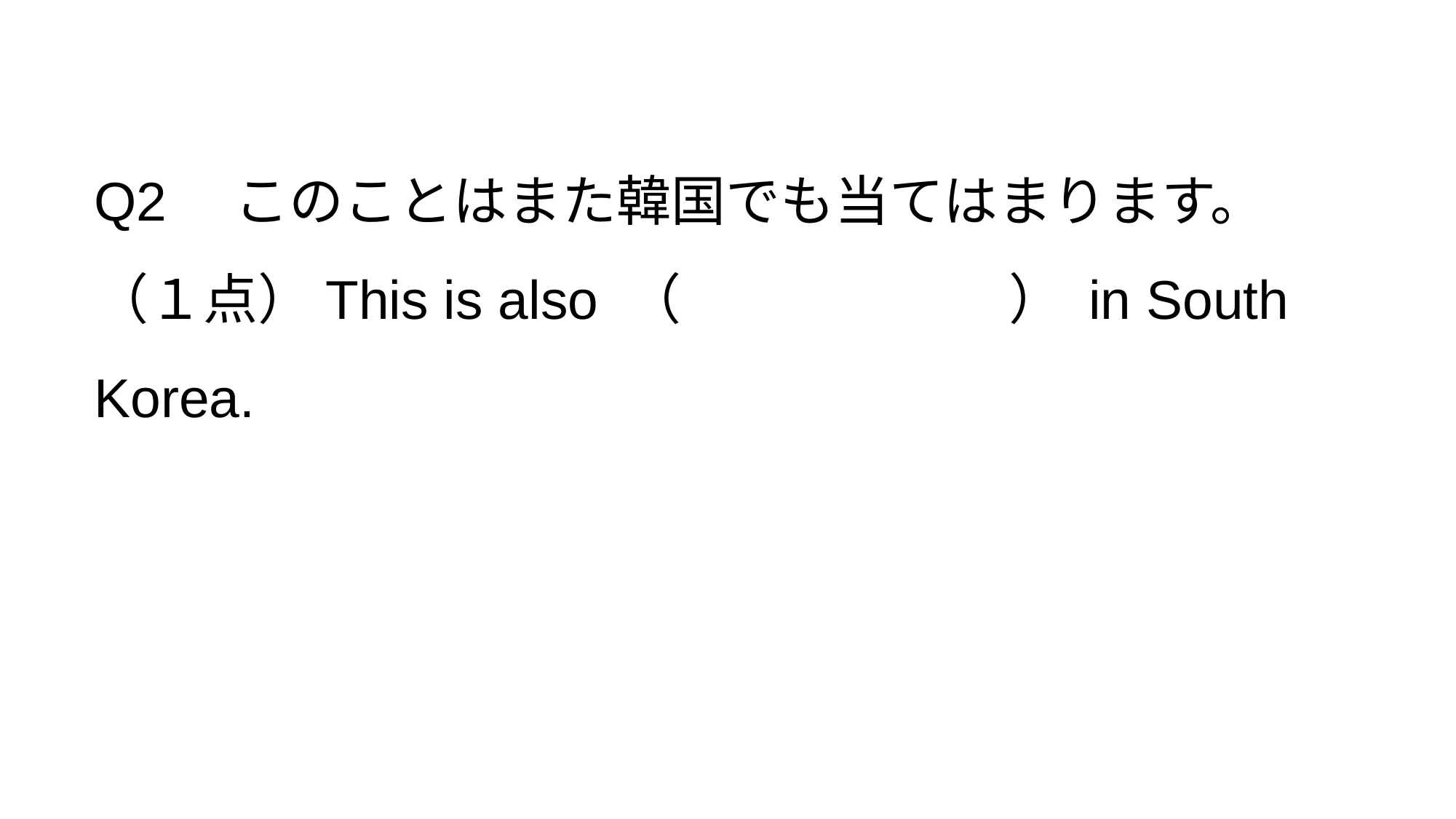

Q2　このことはまた韓国でも当てはまります。（１点）This is also （　　　　　　） in South Korea.